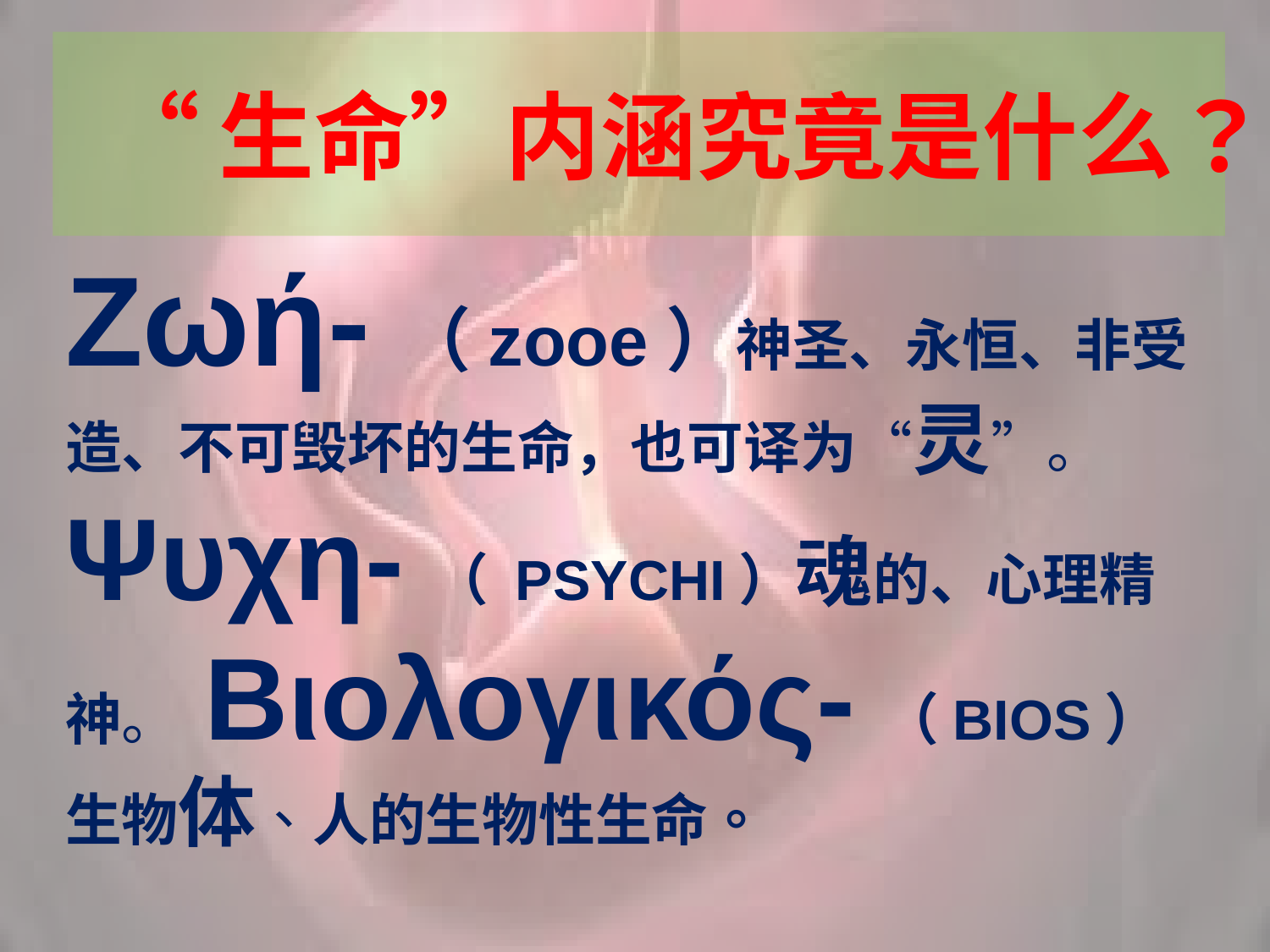

# “生命”内涵究竟是什么？
Ζωή-（zooe）神圣、永恒、非受造、不可毁坏的生命，也可译为“灵”。 Ψυχη-（ PSYCHI）魂的、心理精神。 Βιολογικός-（BIOS）生物体、人的生物性生命。